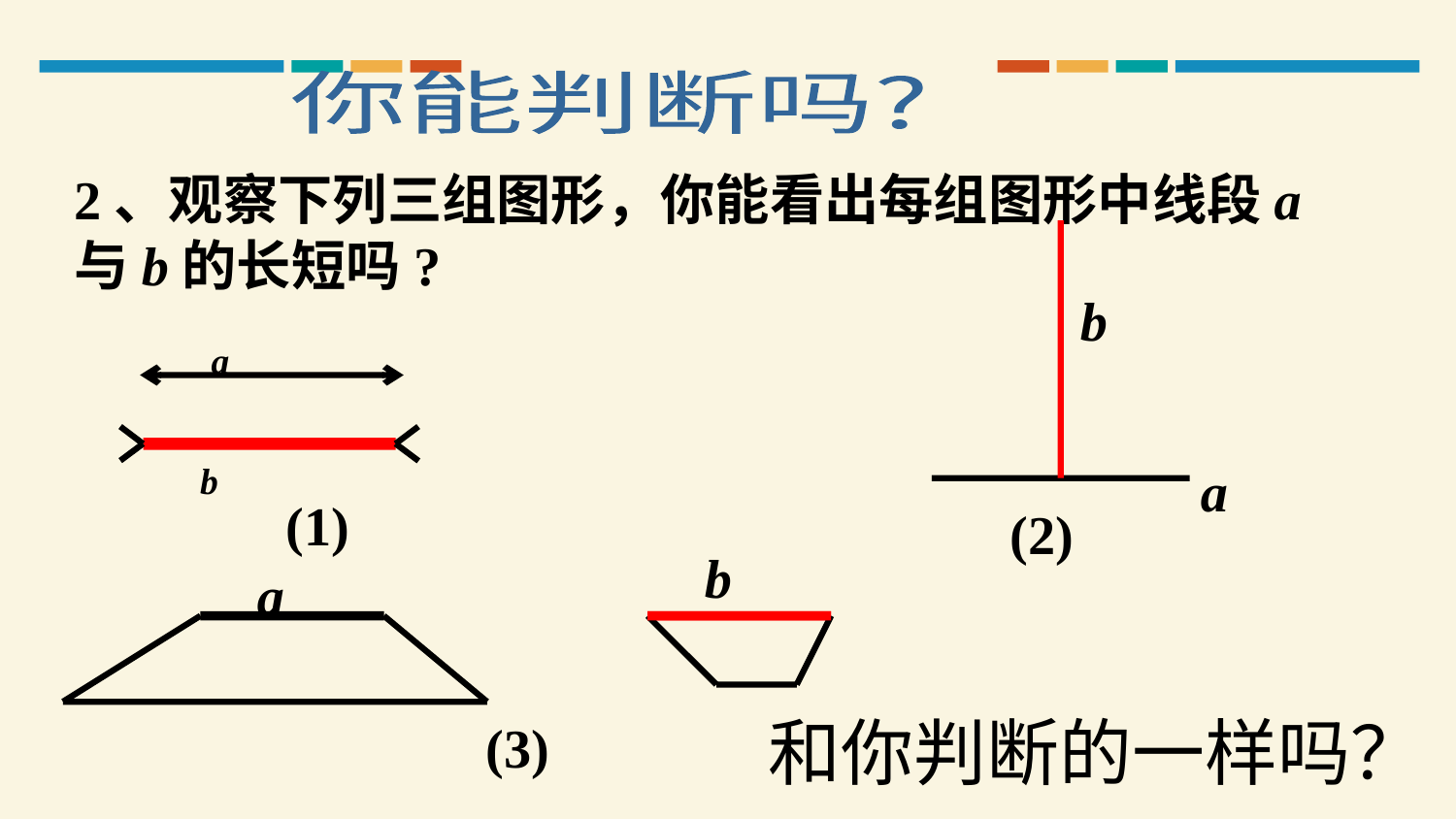

你能判断吗?
2、观察下列三组图形，你能看出每组图形中线段a与b的长短吗?

b
a

b
a

(1)
(2)
b
a

和你判断的一样吗？
(3)